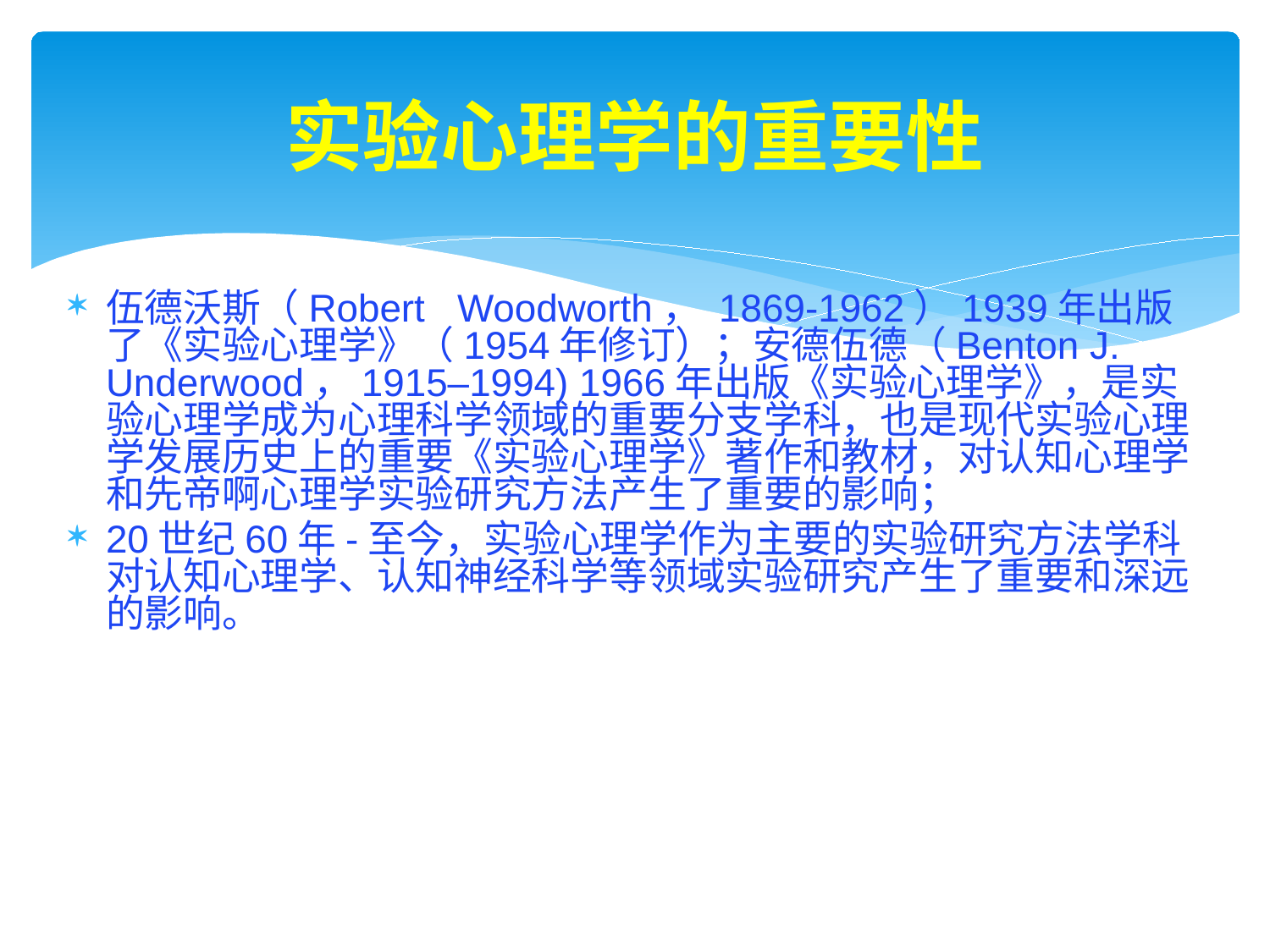

# 实验心理学的重要性
伍德沃斯（Robert   Woodworth， 1869-1962）1939年出版了《实验心理学》（1954年修订）；安德伍德（Benton J. Underwood，1915–1994) 1966年出版《实验心理学》，是实验心理学成为心理科学领域的重要分支学科，也是现代实验心理学发展历史上的重要《实验心理学》著作和教材，对认知心理学和先帝啊心理学实验研究方法产生了重要的影响；
20世纪60年-至今，实验心理学作为主要的实验研究方法学科对认知心理学、认知神经科学等领域实验研究产生了重要和深远的影响。